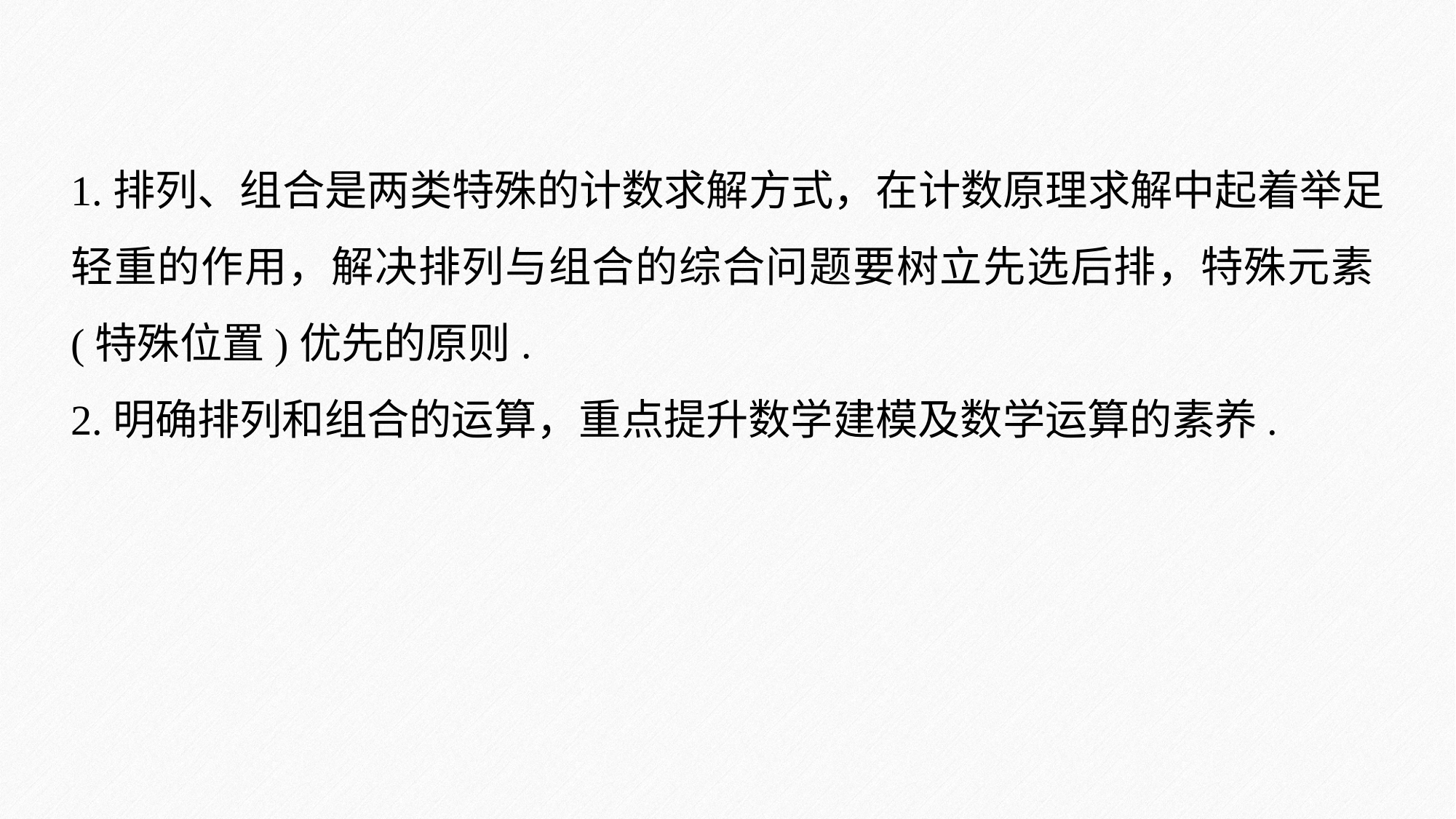

1.排列、组合是两类特殊的计数求解方式，在计数原理求解中起着举足轻重的作用，解决排列与组合的综合问题要树立先选后排，特殊元素(特殊位置)优先的原则.
2.明确排列和组合的运算，重点提升数学建模及数学运算的素养.